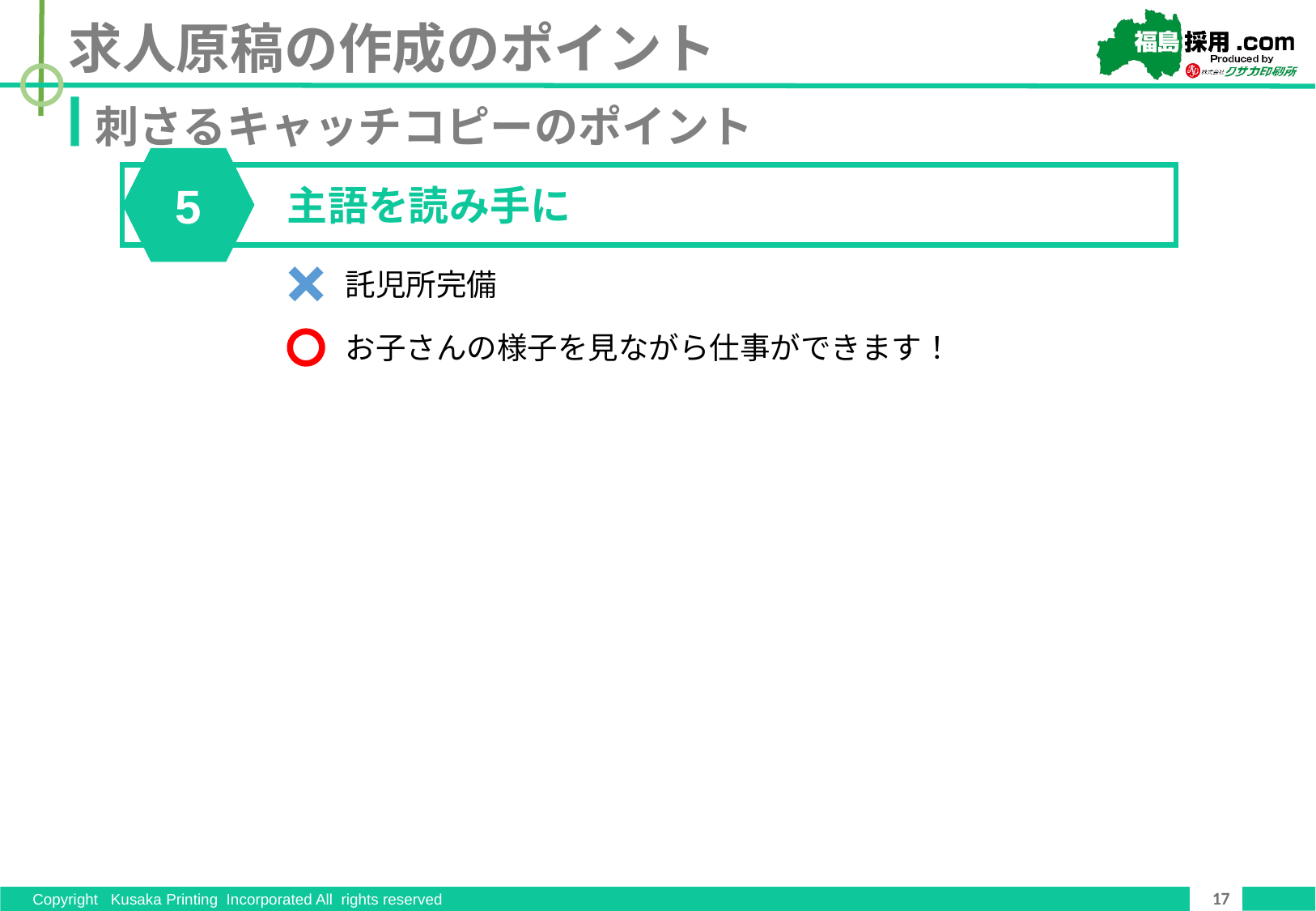

求人原稿の作成のポイント
刺さるキャッチコピーのポイント
5

主語を読み手に

託児所完備
お子さんの様子を見ながら仕事ができます！